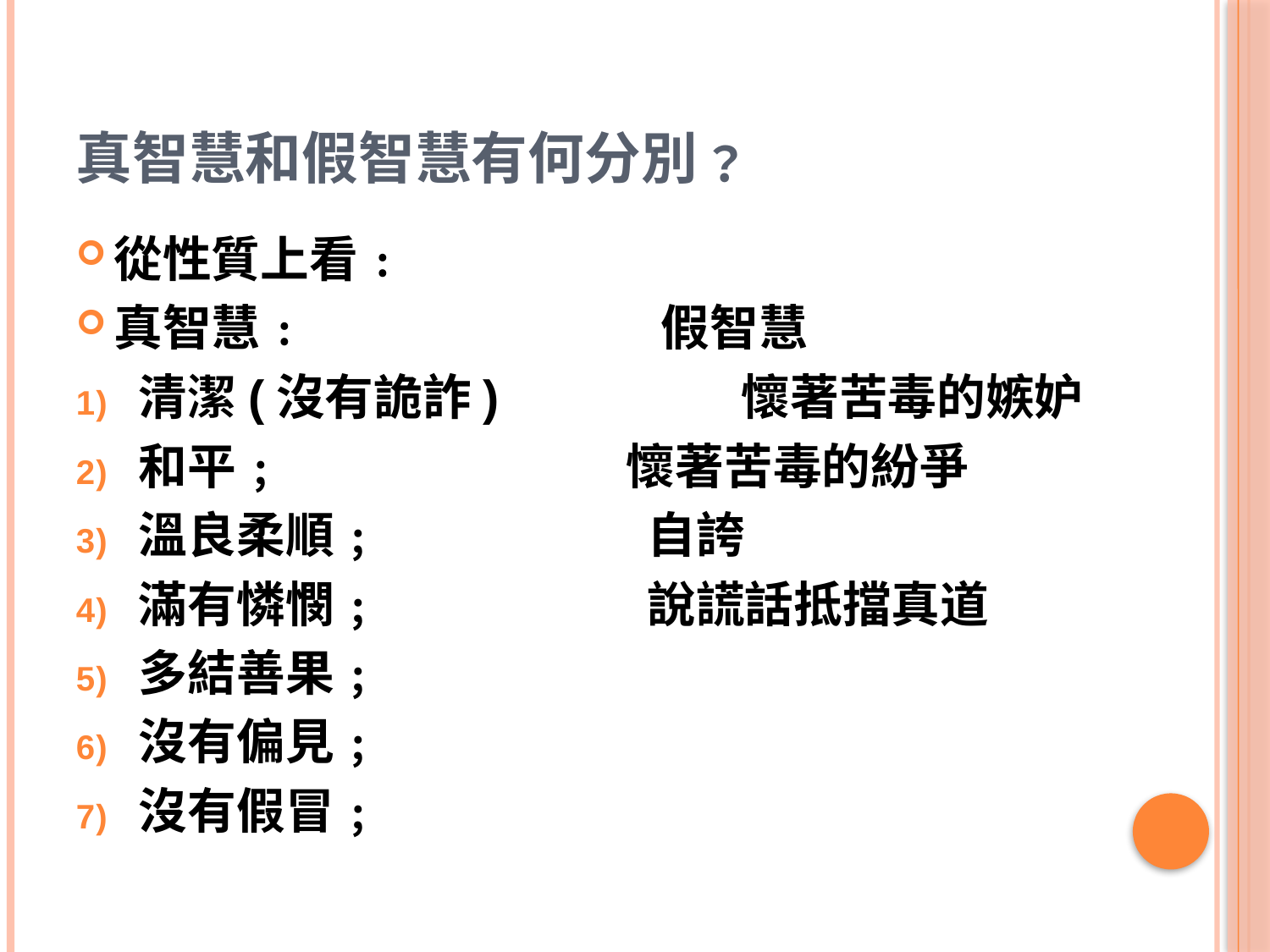

# 真智慧和假智慧有何分別﹖
從性質上看﹕
真智慧﹕                                假智慧
清潔(沒有詭詐)                 懷著苦毒的嫉妒
和平﹔                               懷著苦毒的紛爭
溫良柔順﹔                        自誇
滿有憐憫﹔                        說謊話抵擋真道
多結善果﹔
沒有偏見﹔
沒有假冒﹔